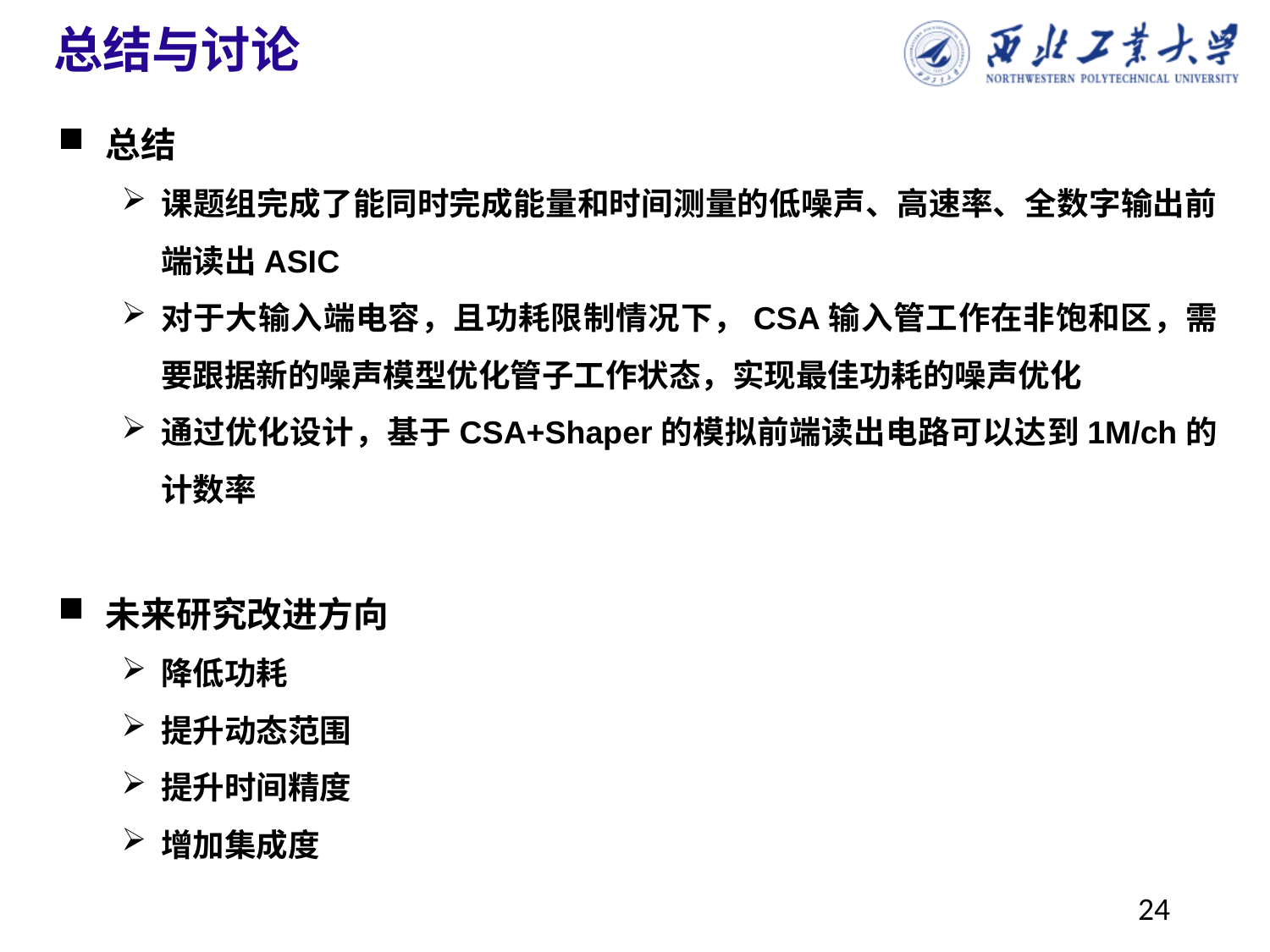

总结与讨论
总结
课题组完成了能同时完成能量和时间测量的低噪声、高速率、全数字输出前端读出ASIC
对于大输入端电容，且功耗限制情况下，CSA输入管工作在非饱和区，需要跟据新的噪声模型优化管子工作状态，实现最佳功耗的噪声优化
通过优化设计，基于CSA+Shaper的模拟前端读出电路可以达到1M/ch的计数率

未来研究改进方向
降低功耗
提升动态范围
提升时间精度
增加集成度
24